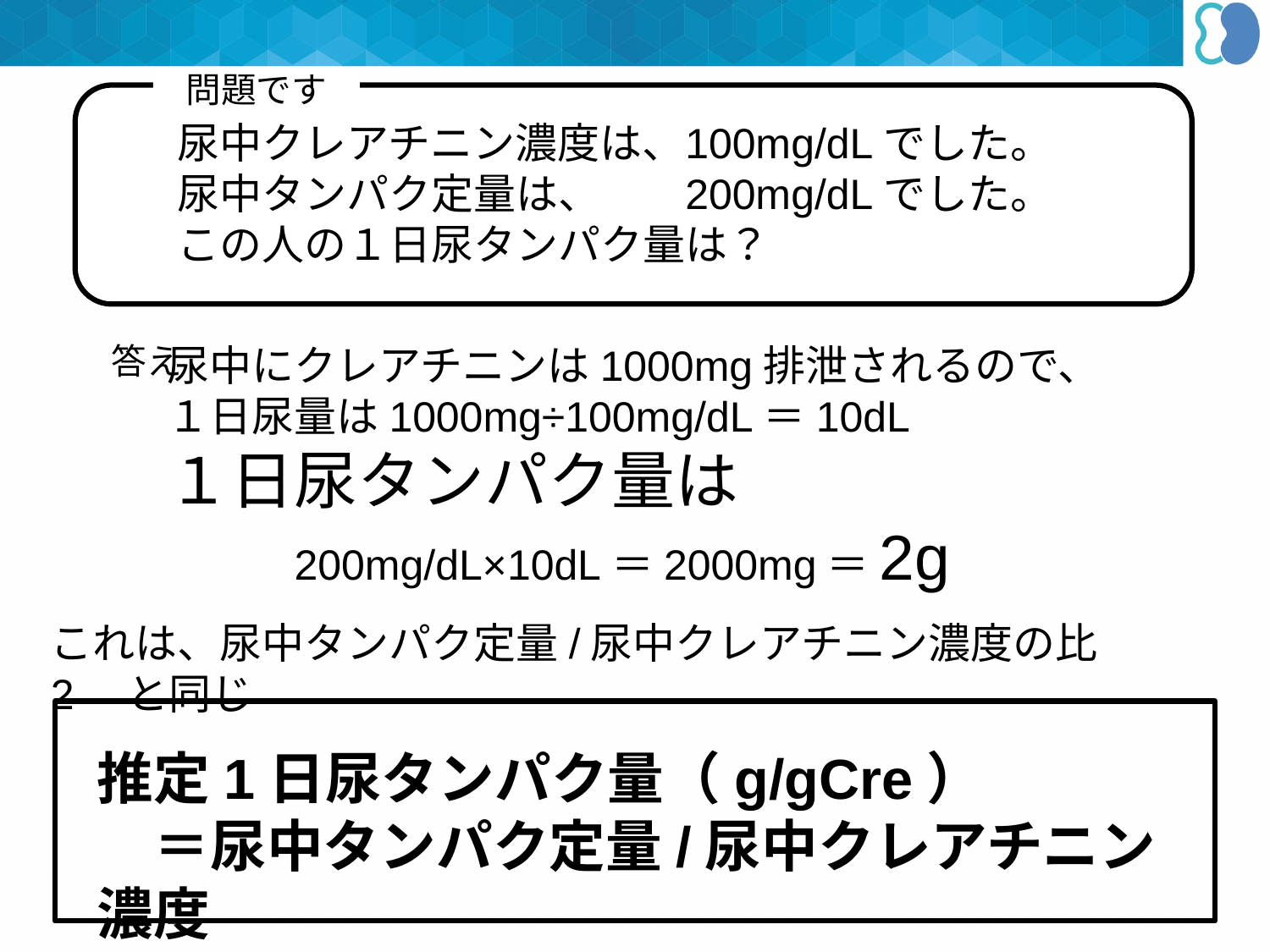

問題です

尿中クレアチニン濃度は、	100mg/dLでした。
尿中タンパク定量は、	200mg/dLでした。
この人の１日尿タンパク量は？
答え
尿中にクレアチニンは1000mg排泄されるので、
１日尿量は1000mg÷100mg/dL＝10dL
１日尿タンパク量は
	200mg/dL×10dL＝2000mg＝2g
これは、尿中タンパク定量/尿中クレアチニン濃度の比　2　と同じ

推定1日尿タンパク量（g/gCre）
　＝尿中タンパク定量/尿中クレアチニン濃度